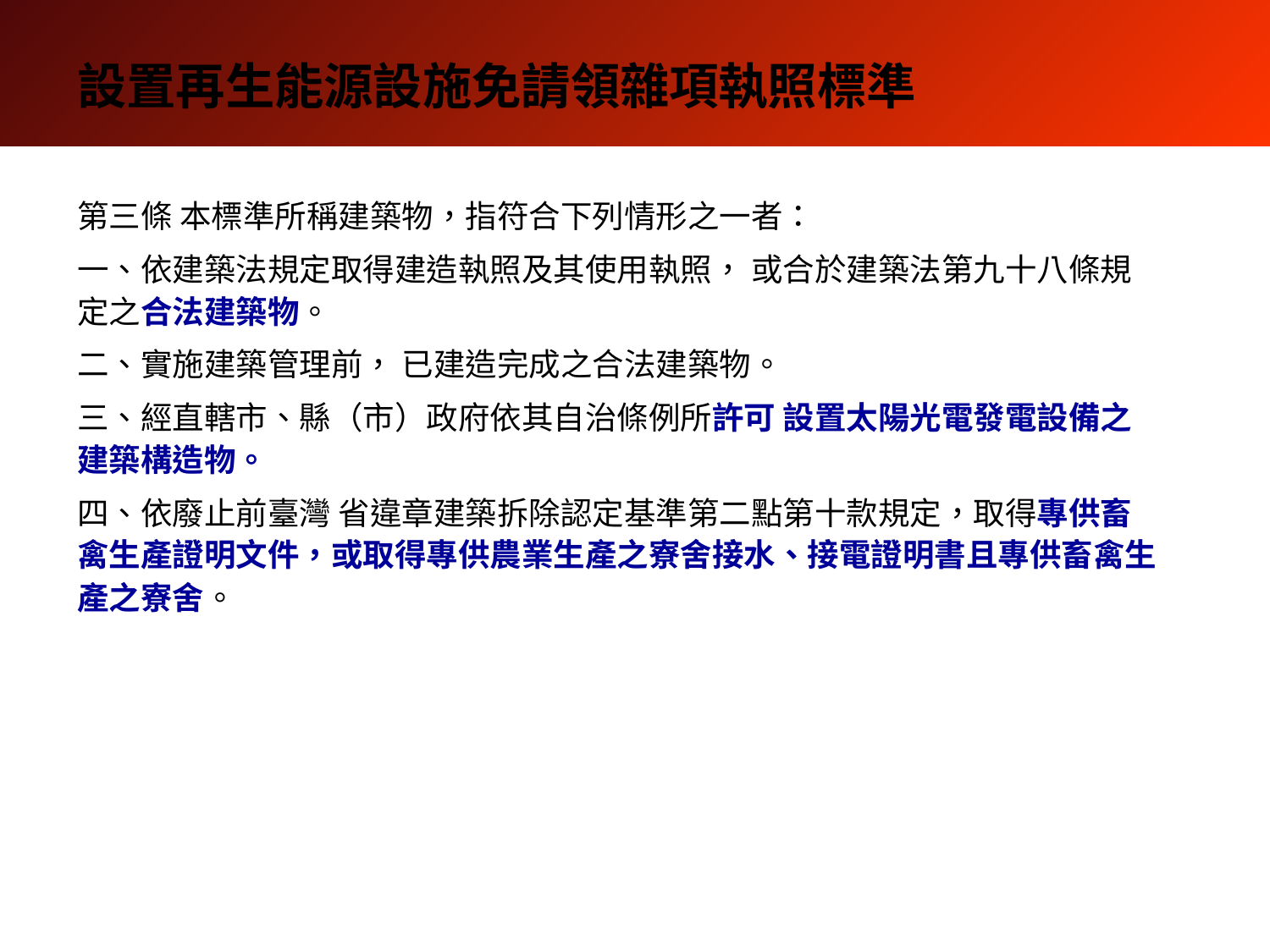

設置再生能源設施免請領雜項執照標準

第三條 本標準所稱建築物，指符合下列情形之一者：
一、依建築法規定取得建造執照及其使用執照， 或合於建築法第九十八條規定之合法建築物。
二、實施建築管理前， 已建造完成之合法建築物。
三、經直轄市、縣（市）政府依其自治條例所許可 設置太陽光電發電設備之建築構造物。
四、依廢止前臺灣 省違章建築拆除認定基準第二點第十款規定，取得專供畜禽生產證明文件，或取得專供農業生產之寮舍接水、接電證明書且專供畜禽生產之寮舍。